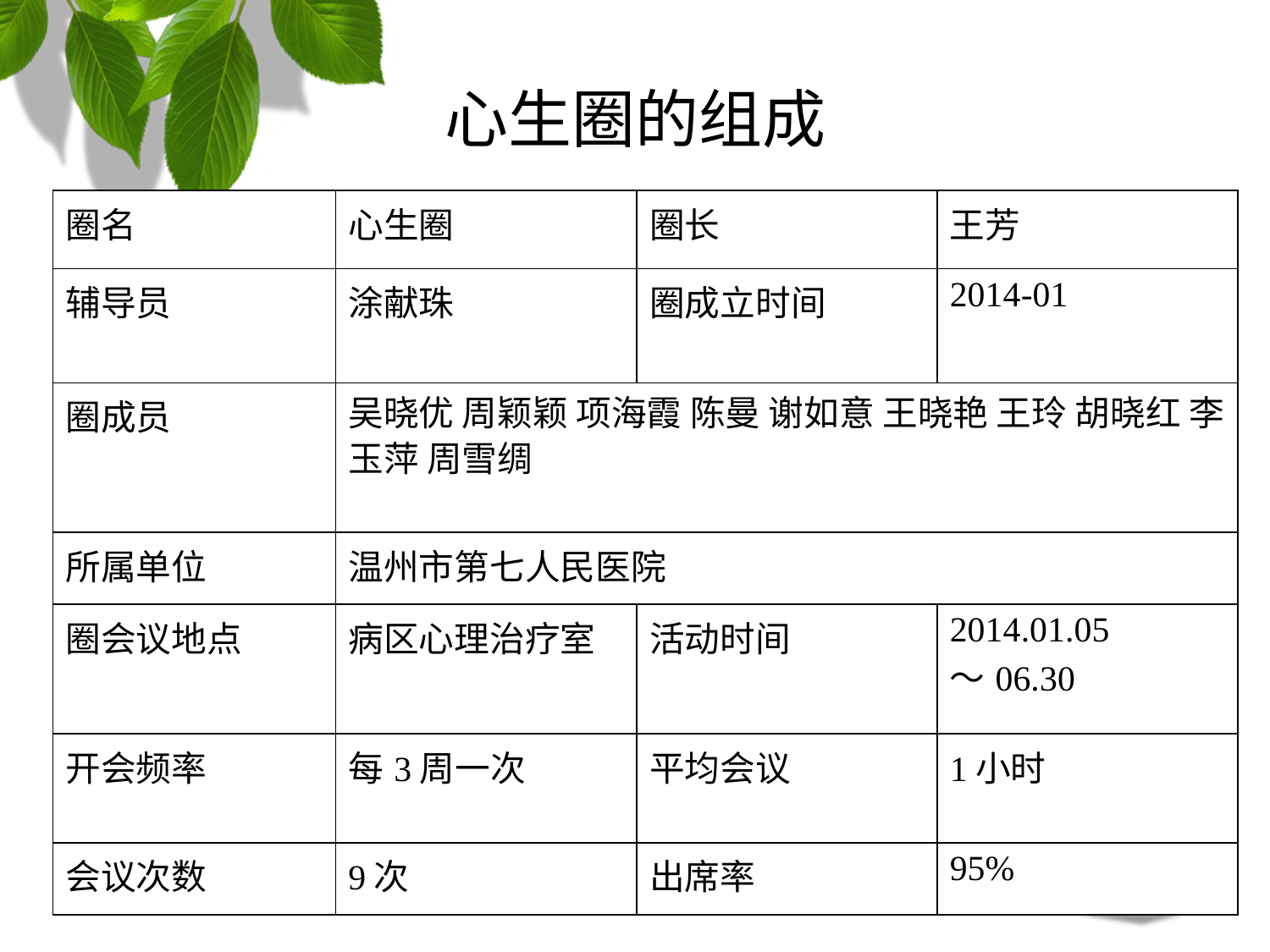

心生圈的组成
| 圈名 | 心生圈 | 圈长 | 王芳 |
| --- | --- | --- | --- |
| 辅导员 | 涂献珠 | 圈成立时间 | 2014-01 |
| 圈成员 | 吴晓优 周颖颖 项海霞 陈曼 谢如意 王晓艳 王玲 胡晓红 李玉萍 周雪绸 |  |  |
| 所属单位 | 温州市第七人民医院 |  |  |
| 圈会议地点 | 病区心理治疗室 | 活动时间 | 2014.01.05 ～06.30 |
| 开会频率 | 每3周一次 | 平均会议 | 1小时 |
| 会议次数 | 9次 | 出席率 | 95% |